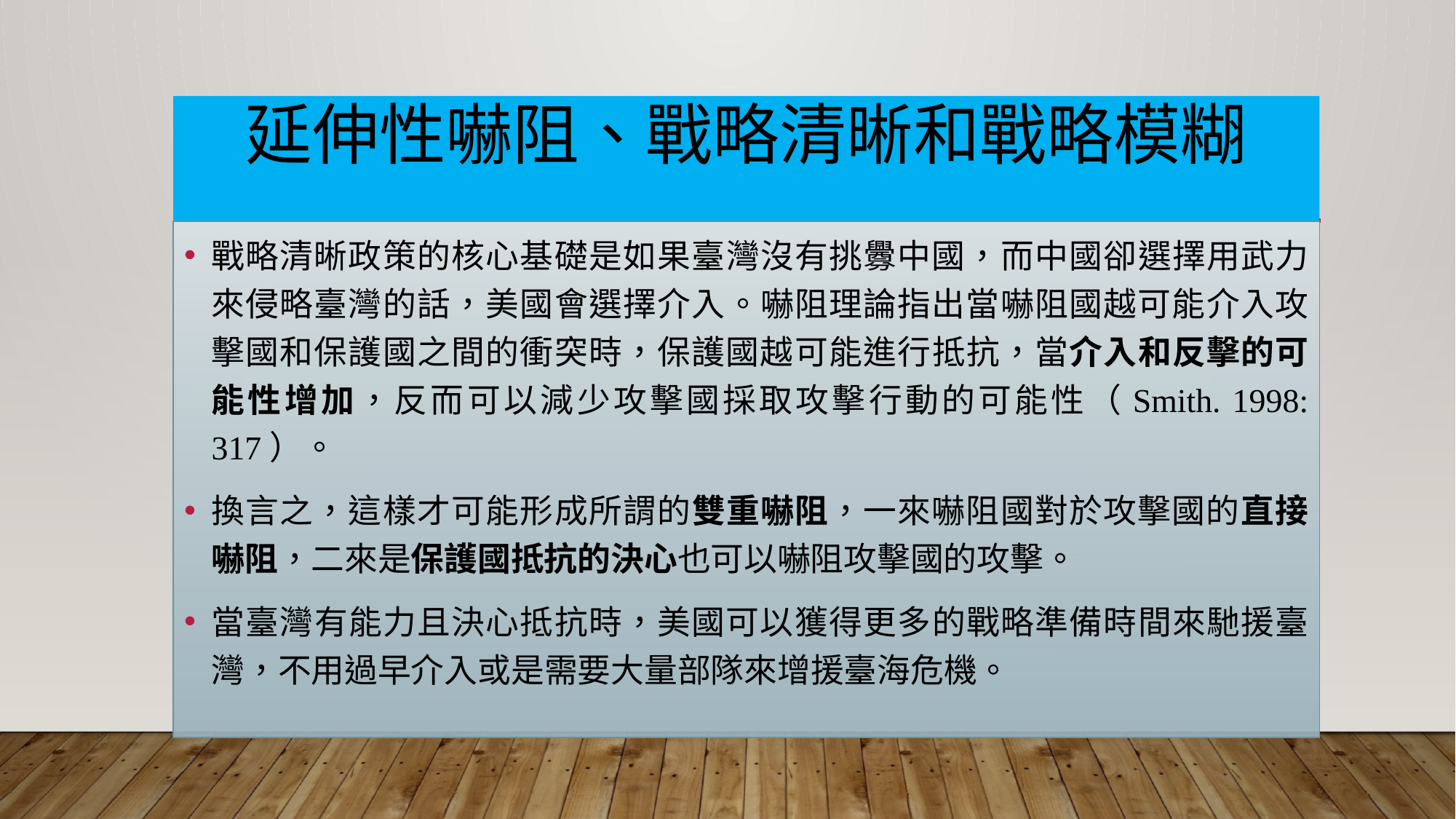

# 延伸性嚇阻、戰略清晰和戰略模糊
戰略清晰政策的核心基礎是如果臺灣沒有挑釁中國，而中國卻選擇用武力來侵略臺灣的話，美國會選擇介入。嚇阻理論指出當嚇阻國越可能介入攻擊國和保護國之間的衝突時，保護國越可能進行抵抗，當介入和反擊的可能性增加，反而可以減少攻擊國採取攻擊行動的可能性（Smith. 1998: 317）。
換言之，這樣才可能形成所謂的雙重嚇阻，一來嚇阻國對於攻擊國的直接嚇阻，二來是保護國抵抗的決心也可以嚇阻攻擊國的攻擊。
當臺灣有能力且決心抵抗時，美國可以獲得更多的戰略準備時間來馳援臺灣，不用過早介入或是需要大量部隊來增援臺海危機。